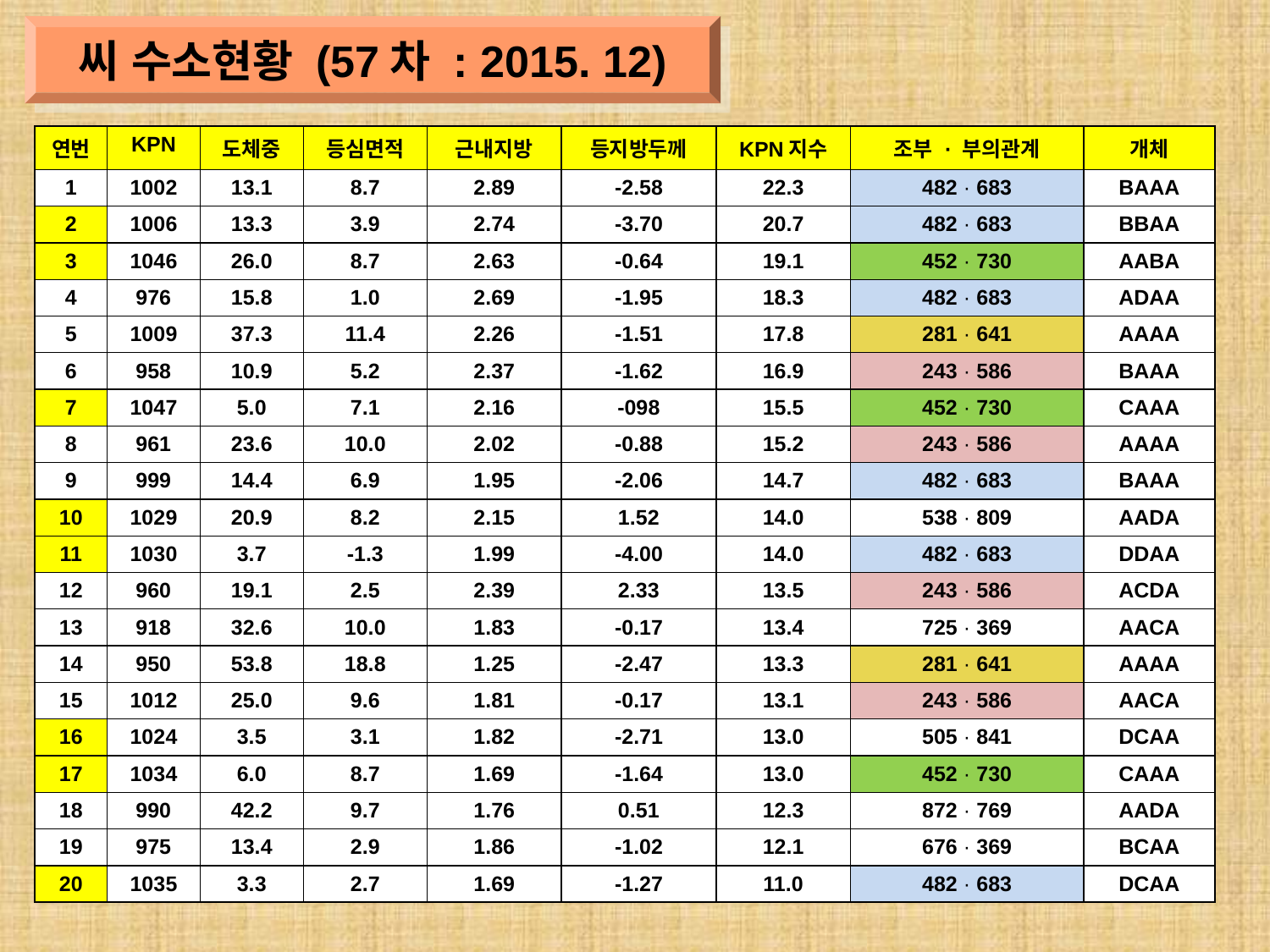

씨 수소현황 (57차 : 2015. 12)
| 연번 | KPN | 도체중 | 등심면적 | 근내지방 | 등지방두께 | KPN지수 | 조부 · 부의관계 | 개체 |
| --- | --- | --- | --- | --- | --- | --- | --- | --- |
| 1 | 1002 | 13.1 | 8.7 | 2.89 | -2.58 | 22.3 | 482 · 683 | BAAA |
| 2 | 1006 | 13.3 | 3.9 | 2.74 | -3.70 | 20.7 | 482 · 683 | BBAA |
| 3 | 1046 | 26.0 | 8.7 | 2.63 | -0.64 | 19.1 | 452 · 730 | AABA |
| 4 | 976 | 15.8 | 1.0 | 2.69 | -1.95 | 18.3 | 482 · 683 | ADAA |
| 5 | 1009 | 37.3 | 11.4 | 2.26 | -1.51 | 17.8 | 281 · 641 | AAAA |
| 6 | 958 | 10.9 | 5.2 | 2.37 | -1.62 | 16.9 | 243 · 586 | BAAA |
| 7 | 1047 | 5.0 | 7.1 | 2.16 | -098 | 15.5 | 452 · 730 | CAAA |
| 8 | 961 | 23.6 | 10.0 | 2.02 | -0.88 | 15.2 | 243 · 586 | AAAA |
| 9 | 999 | 14.4 | 6.9 | 1.95 | -2.06 | 14.7 | 482 · 683 | BAAA |
| 10 | 1029 | 20.9 | 8.2 | 2.15 | 1.52 | 14.0 | 538 · 809 | AADA |
| 11 | 1030 | 3.7 | -1.3 | 1.99 | -4.00 | 14.0 | 482 · 683 | DDAA |
| 12 | 960 | 19.1 | 2.5 | 2.39 | 2.33 | 13.5 | 243 · 586 | ACDA |
| 13 | 918 | 32.6 | 10.0 | 1.83 | -0.17 | 13.4 | 725 · 369 | AACA |
| 14 | 950 | 53.8 | 18.8 | 1.25 | -2.47 | 13.3 | 281 · 641 | AAAA |
| 15 | 1012 | 25.0 | 9.6 | 1.81 | -0.17 | 13.1 | 243 · 586 | AACA |
| 16 | 1024 | 3.5 | 3.1 | 1.82 | -2.71 | 13.0 | 505 · 841 | DCAA |
| 17 | 1034 | 6.0 | 8.7 | 1.69 | -1.64 | 13.0 | 452 · 730 | CAAA |
| 18 | 990 | 42.2 | 9.7 | 1.76 | 0.51 | 12.3 | 872 · 769 | AADA |
| 19 | 975 | 13.4 | 2.9 | 1.86 | -1.02 | 12.1 | 676 · 369 | BCAA |
| 20 | 1035 | 3.3 | 2.7 | 1.69 | -1.27 | 11.0 | 482 · 683 | DCAA |